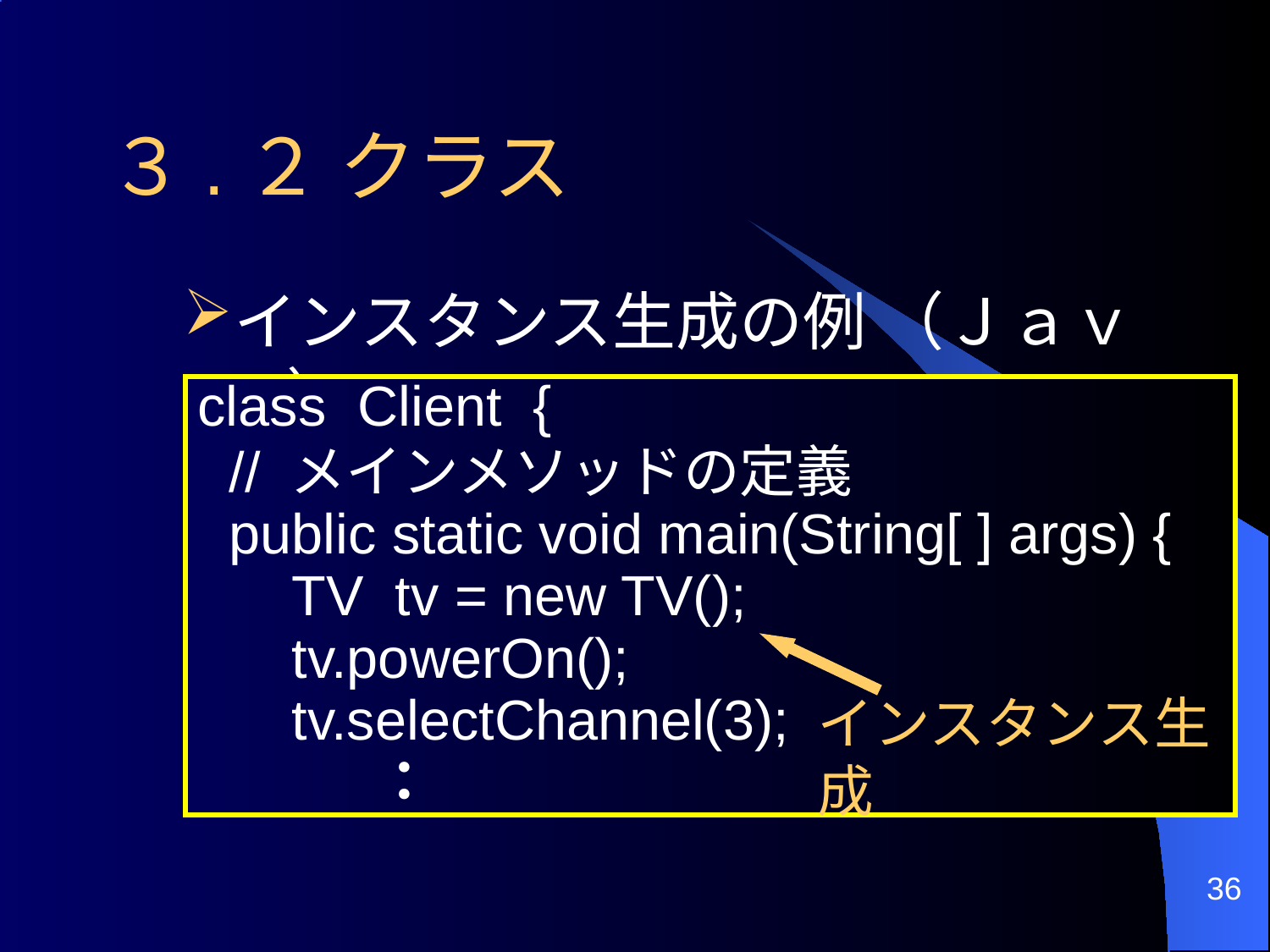

# ３.２ クラス
インスタンス生成の例 （Ｊａｖａ）
class  Client  {
  // メインメソッドの定義
  public static void main(String[ ] args) {
      TV  tv = new TV();
      tv.powerOn();
      tv.selectChannel(3);
             ：

インスタンス生成
36